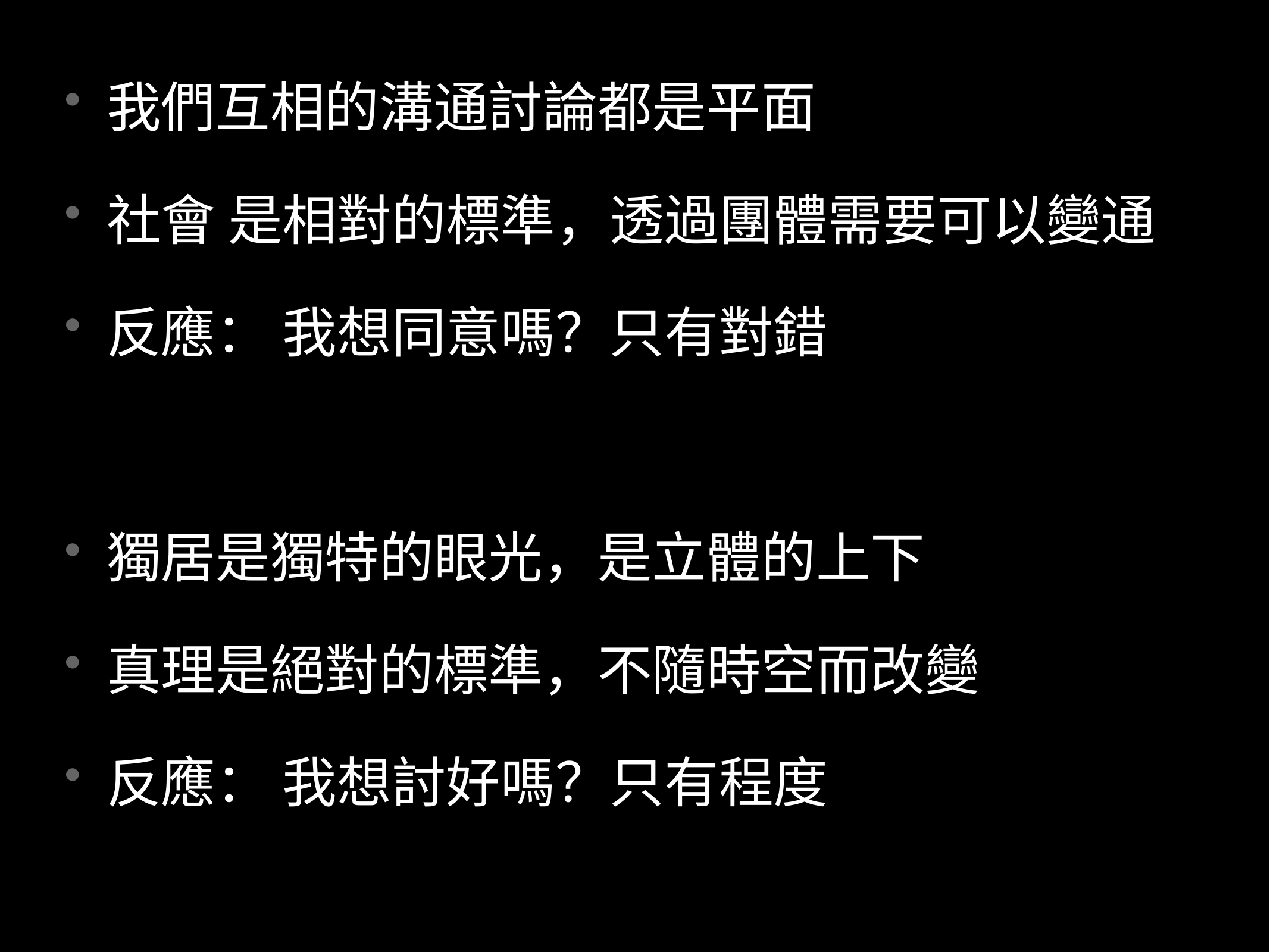

我們互相的溝通討論都是平面
社會 是相對的標準，透過團體需要可以變通
反應： 我想同意嗎？只有對錯

獨居是獨特的眼光，是立體的上下
真理是絕對的標準，不隨時空而改變
反應： 我想討好嗎？只有程度